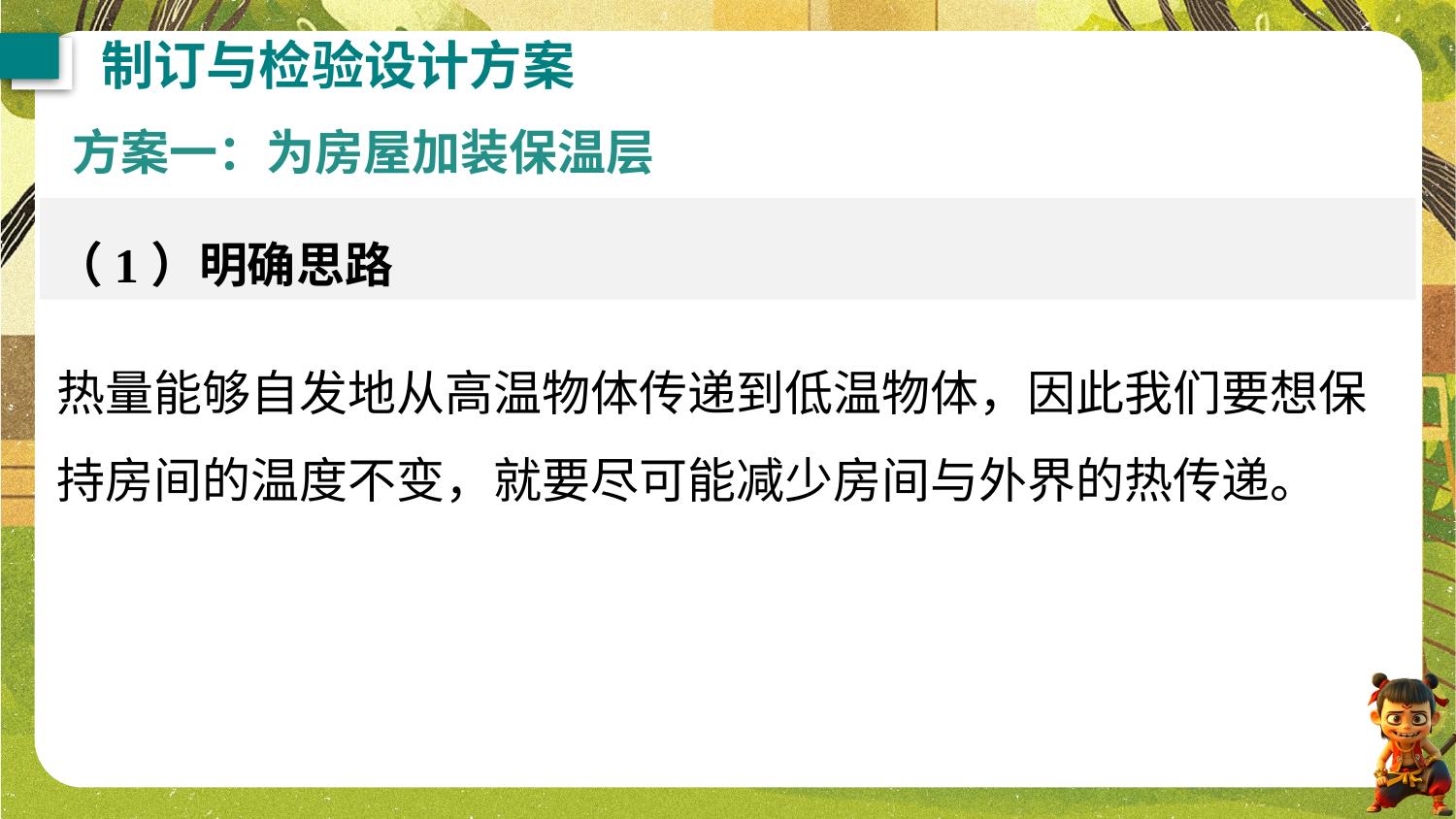

制订与检验设计方案

方案一：为房屋加装保温层
（1）明确思路
热量能够自发地从高温物体传递到低温物体，因此我们要想保持房间的温度不变，就要尽可能减少房间与外界的热传递。